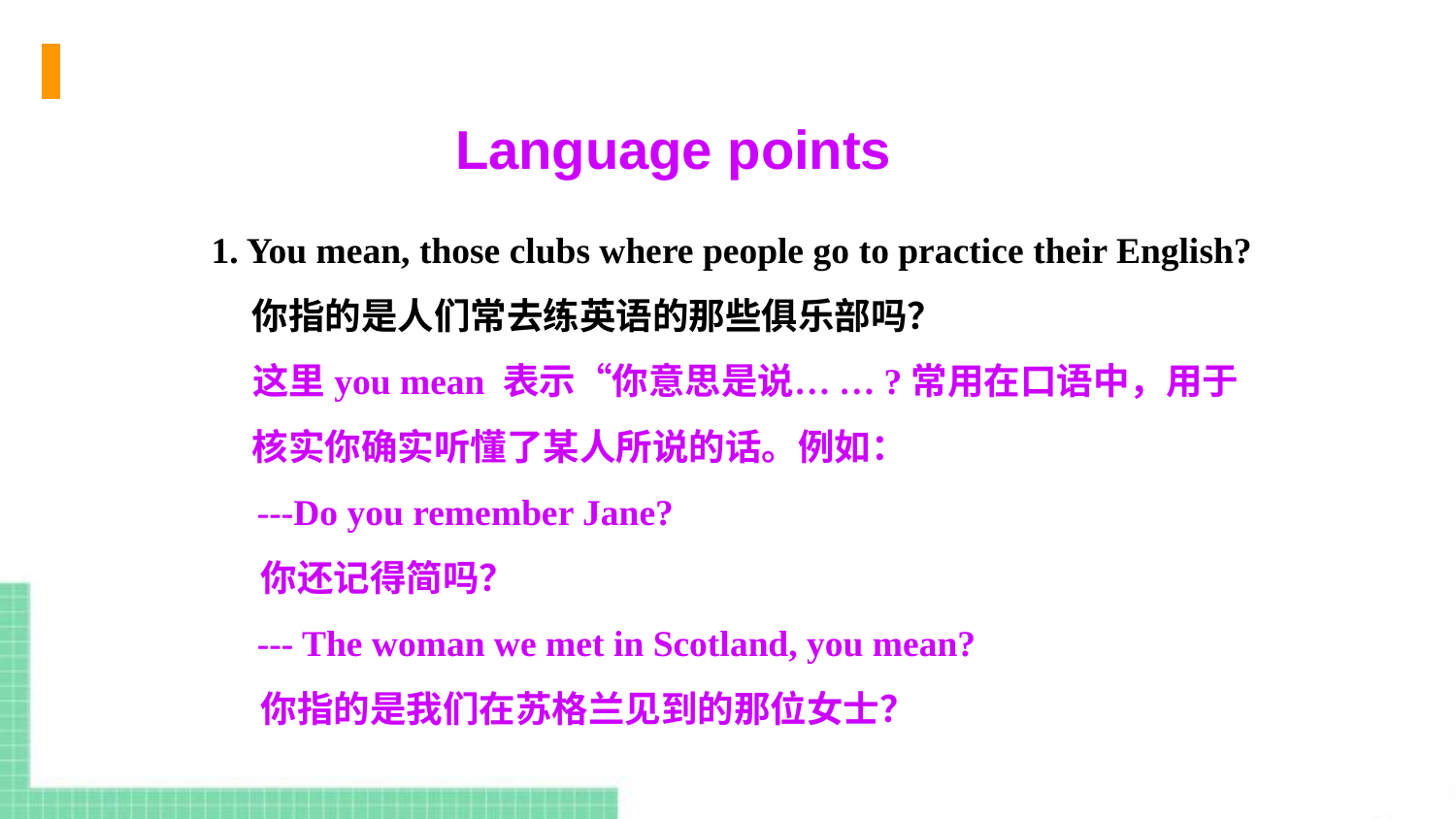

Language points
1. You mean, those clubs where people go to practice their English? 你指的是人们常去练英语的那些俱乐部吗？
    这里you mean 表示“你意思是说… …?常用在口语中，用于核实你确实听懂了某人所说的话。例如：
     ---Do you remember Jane?
     你还记得简吗？
     --- The woman we met in Scotland, you mean?
     你指的是我们在苏格兰见到的那位女士？